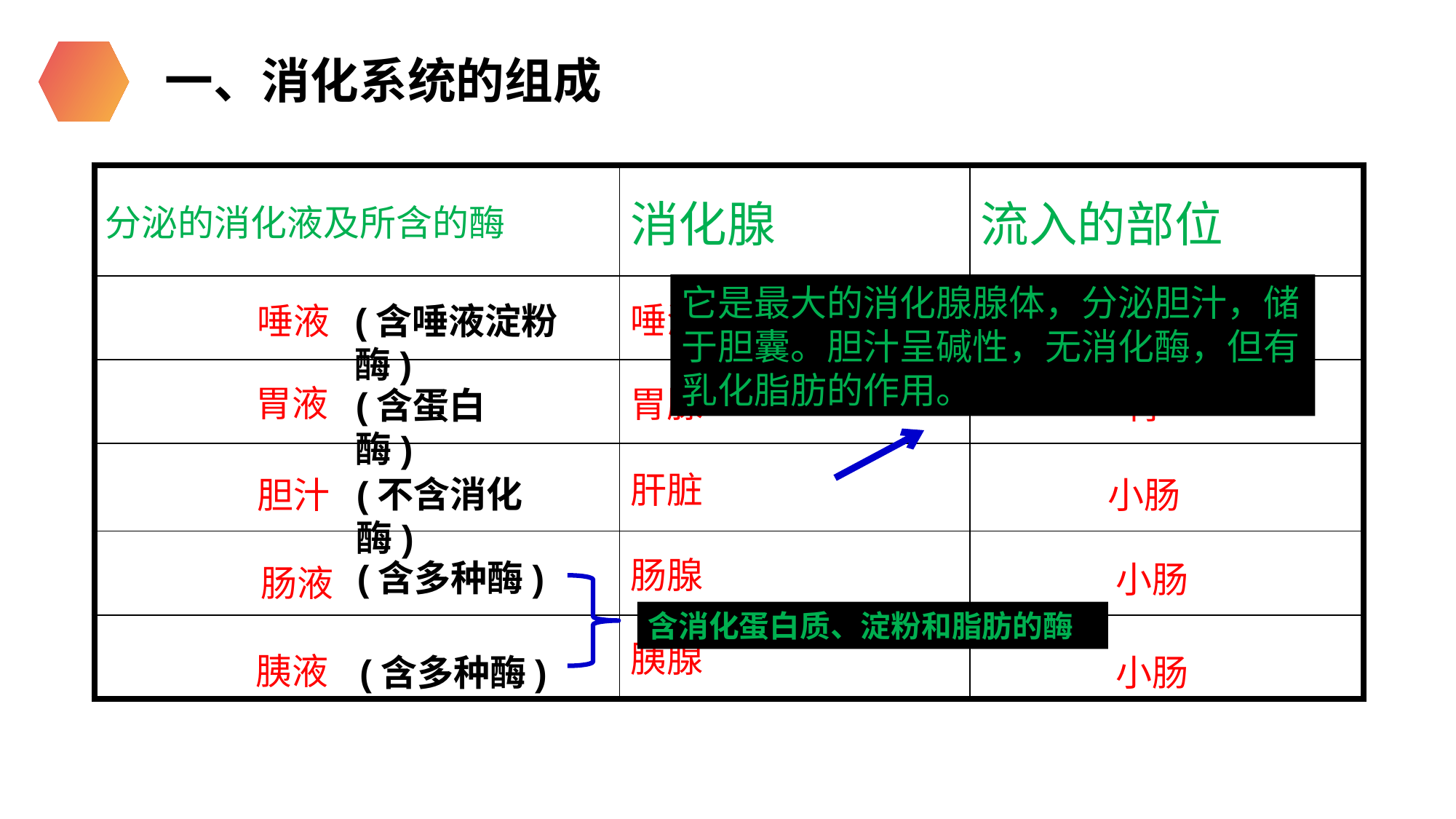

一、消化系统的组成
| 分泌的消化液及所含的酶 | 消化腺 | 流入的部位 |
| --- | --- | --- |
|  | 唾液腺 |  |
|  | 胃腺 |  |
|  | 肝脏 |  |
|  | 肠腺 |  |
|  | 胰腺 |  |
它是最大的消化腺腺体，分泌胆汁，储于胆囊。胆汁呈碱性，无消化酶，但有乳化脂肪的作用。
(含唾液淀粉酶)
唾液
口腔
胃液
(含蛋白酶)
胃
(不含消化酶)
胆汁
小肠
(含多种酶)
小肠
肠液

含消化蛋白质、淀粉和脂肪的酶。
胰液
(含多种酶)
小肠